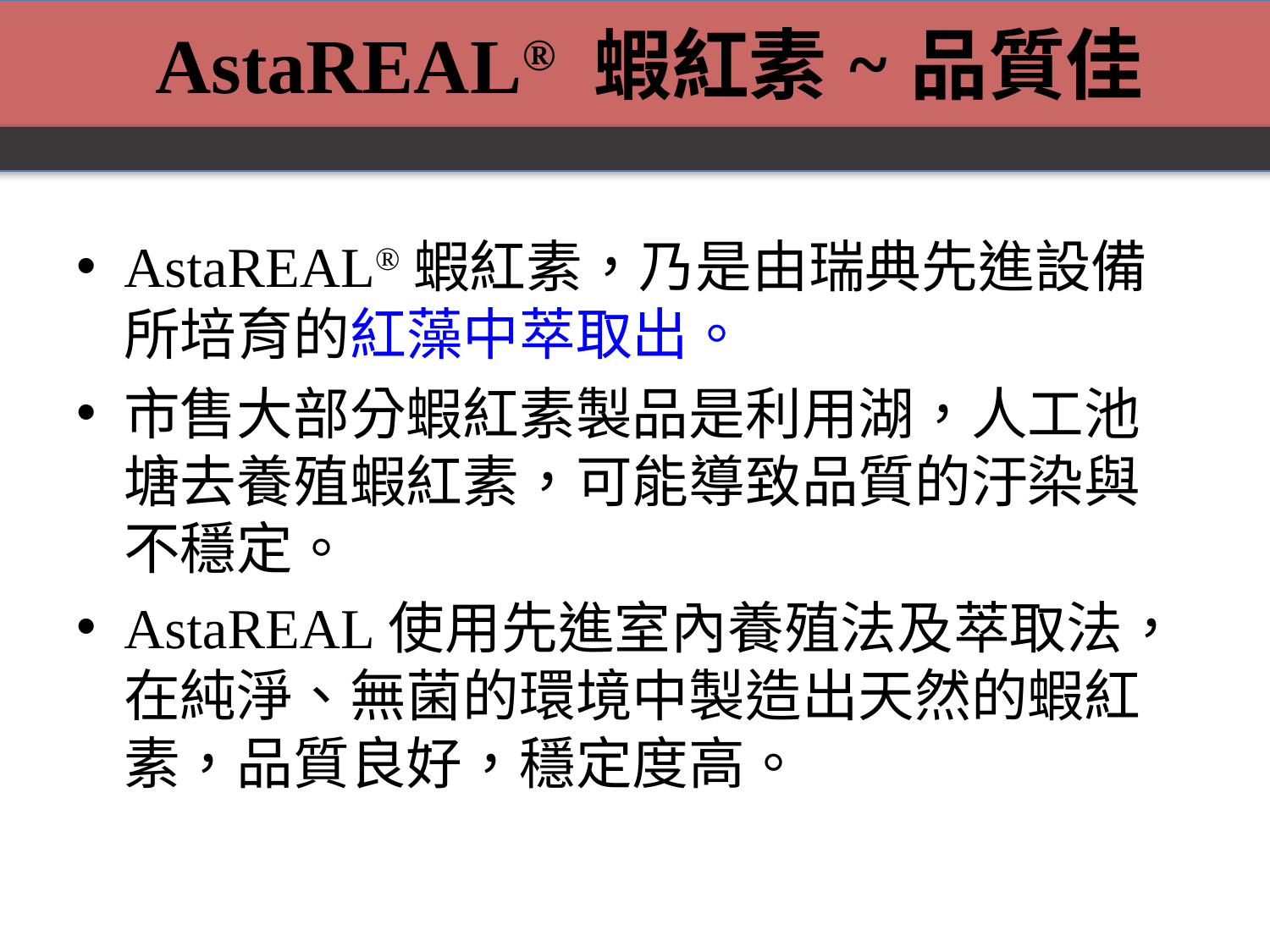

AstaREAL® 蝦紅素~品質佳
# AstaREAL®蝦紅素，乃是由瑞典先進設備所培育的紅藻中萃取出。
市售大部分蝦紅素製品是利用湖，人工池塘去養殖蝦紅素，可能導致品質的汙染與不穩定。
AstaREAL使用先進室內養殖法及萃取法，在純淨、無菌的環境中製造出天然的蝦紅素，品質良好，穩定度高。